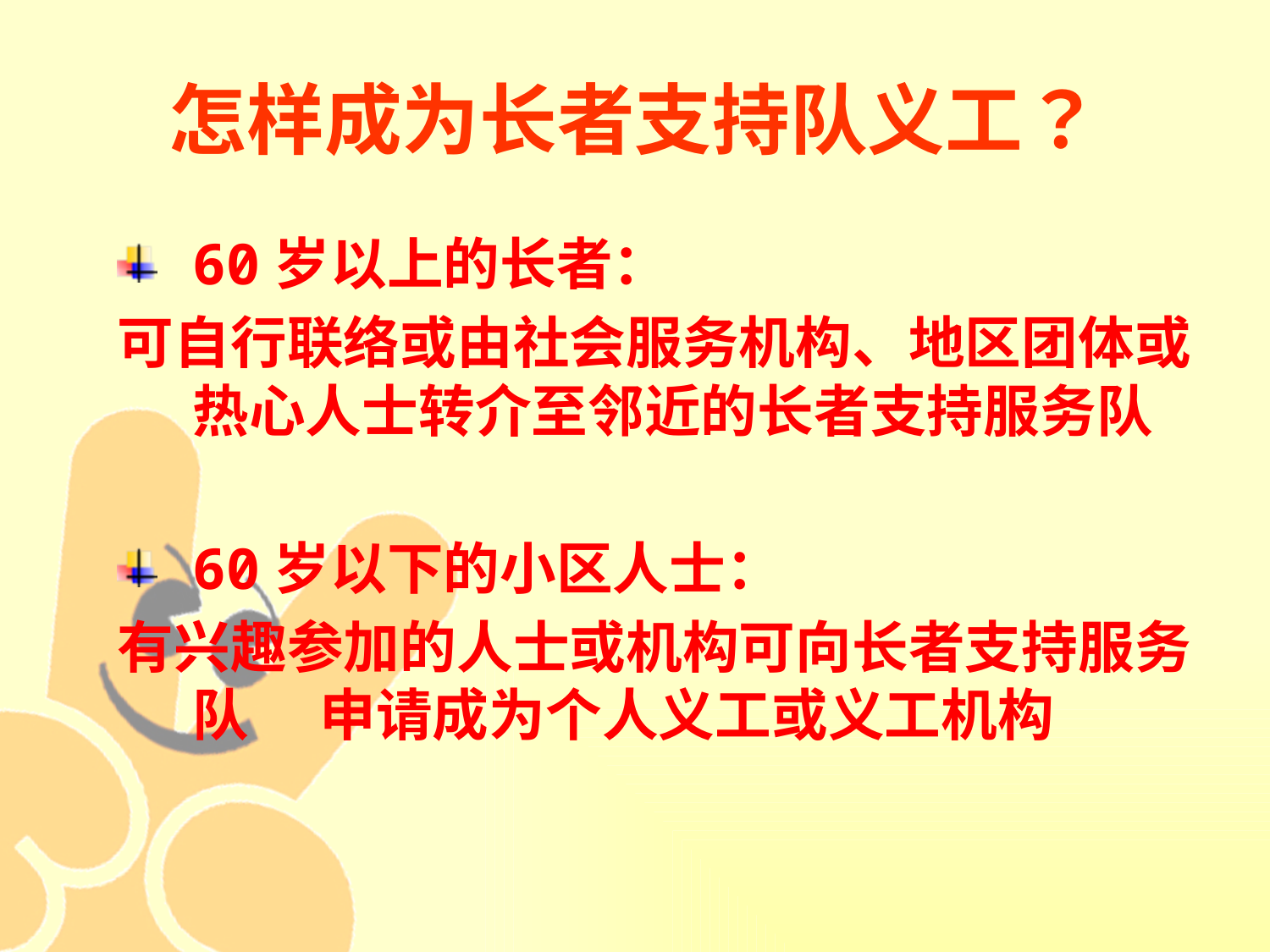

# 怎样成为长者支持队义工？
60岁以上的长者：
可自行联络或由社会服务机构、地区团体或热心人士转介至邻近的长者支持服务队

60岁以下的小区人士：
有兴趣参加的人士或机构可向长者支持服务队	申请成为个人义工或义工机构